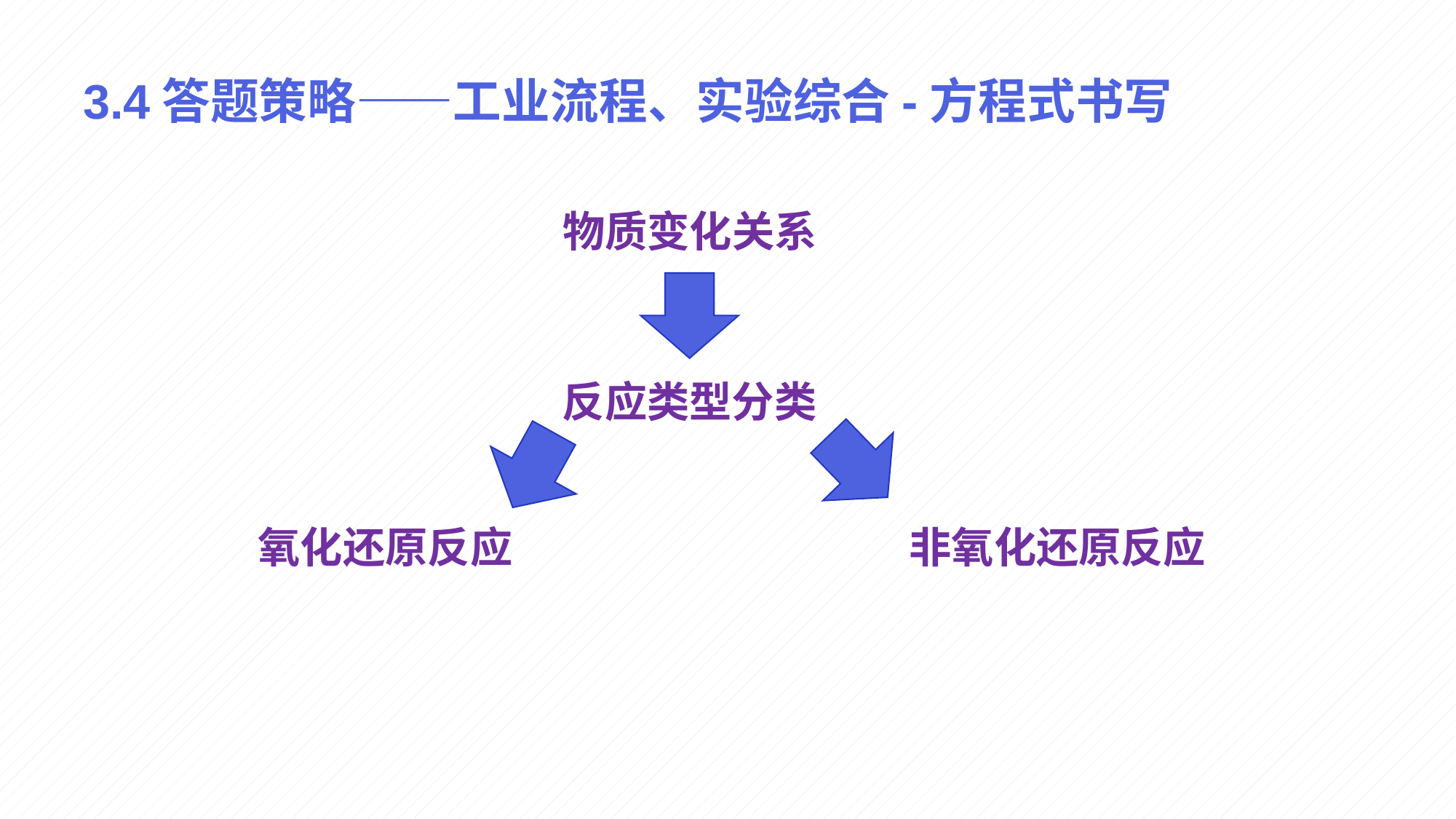

# 3.4答题策略——工业流程、实验综合-方程式书写
物质变化关系

反应类型分类

氧化还原反应
非氧化还原反应